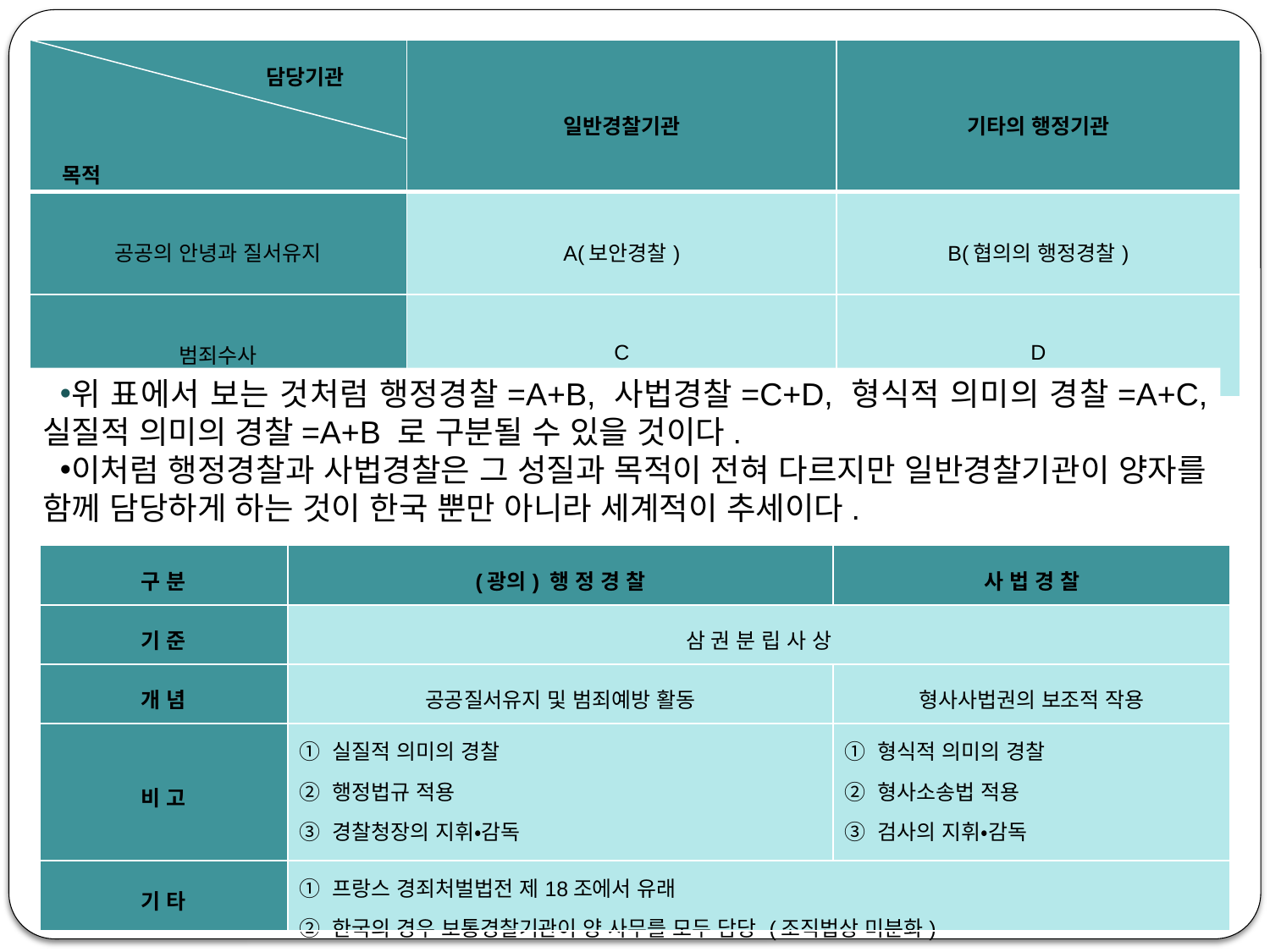

| 담당기관 목적 | 일반경찰기관 | 기타의 행정기관 |
| --- | --- | --- |
| 공공의 안녕과 질서유지 | A(보안경찰) | B(협의의 행정경찰) |
| 범죄수사 | C | D |
위 표에서 보는 것처럼 행정경찰=A+B, 사법경찰=C+D, 형식적 의미의 경찰=A+C, 실질적 의미의 경찰=A+B 로 구분될 수 있을 것이다.
이처럼 행정경찰과 사법경찰은 그 성질과 목적이 전혀 다르지만 일반경찰기관이 양자를 함께 담당하게 하는 것이 한국 뿐만 아니라 세계적이 추세이다.

| 구 분 | (광의) 행 정 경 찰 | 사 법 경 찰 |
| --- | --- | --- |
| 기 준 | 삼 권 분 립 사 상 |  |
| 개 념 | 공공질서유지 및 범죄예방 활동 | 형사사법권의 보조적 작용 |
| 비 고 | ① 실질적 의미의 경찰 ② 행정법규 적용 ③ 경찰청장의 지휘‧감독 ④ 현재 및 장래의 사태에 대해 발동 | ① 형식적 의미의 경찰 ② 형사소송법 적용 ③ 검사의 지휘‧감독 ④ 과거의 사태에 대한 작용 |
| 기 타 | ① 프랑스 경죄처벌법전 제18조에서 유래 ② 한국의 경우 보통경찰기관이 양 사무를 모두 담당 (조직법상 미분화) |  |